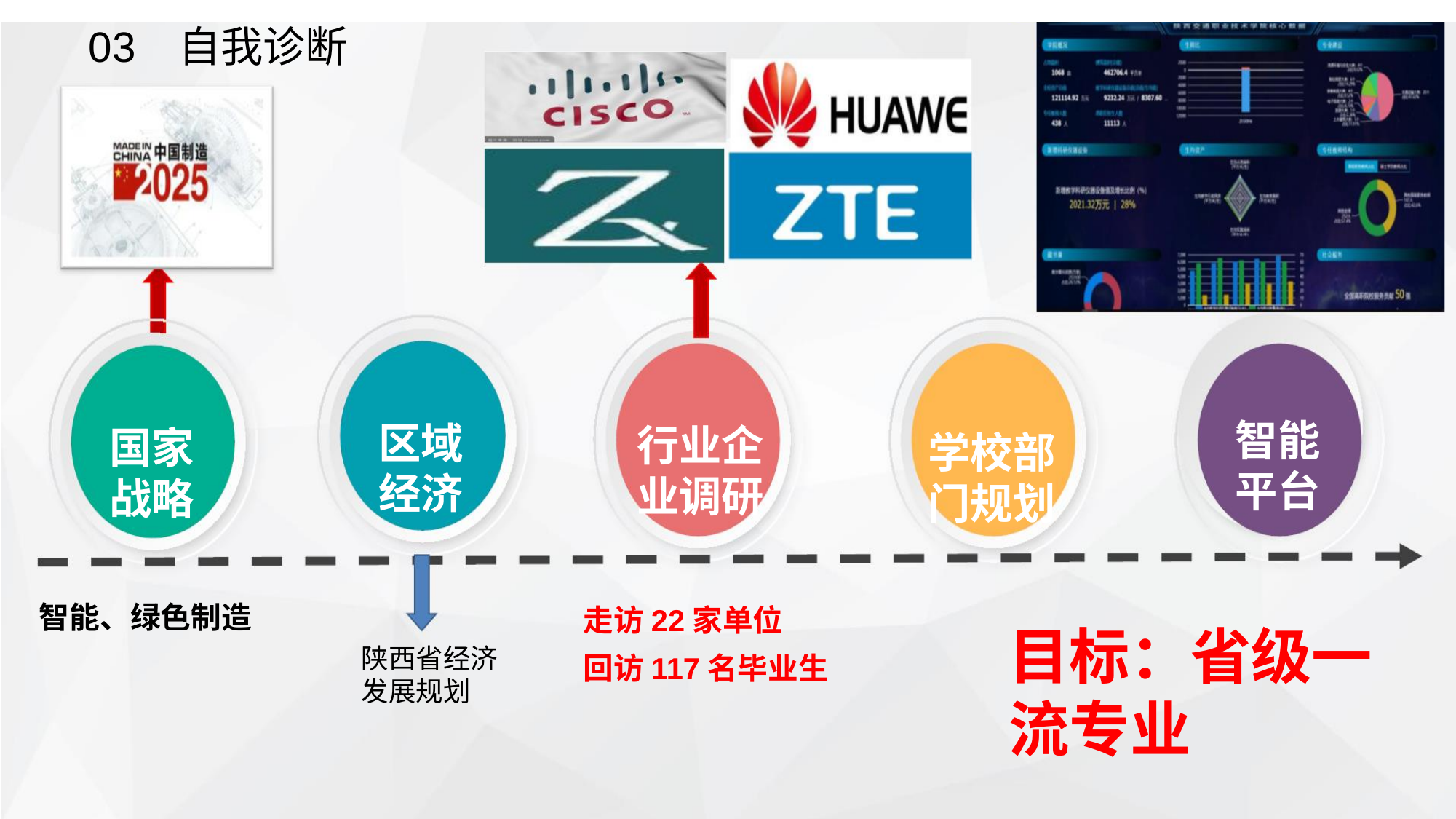

03
自我诊断
智能
平台
区域
经济
行业企
业调研
国家
战略
学校部
门规划
智能、绿色制造
走访22家单位
回访117名毕业生
目标：省级一
流专业
陕西省经济
发展规划